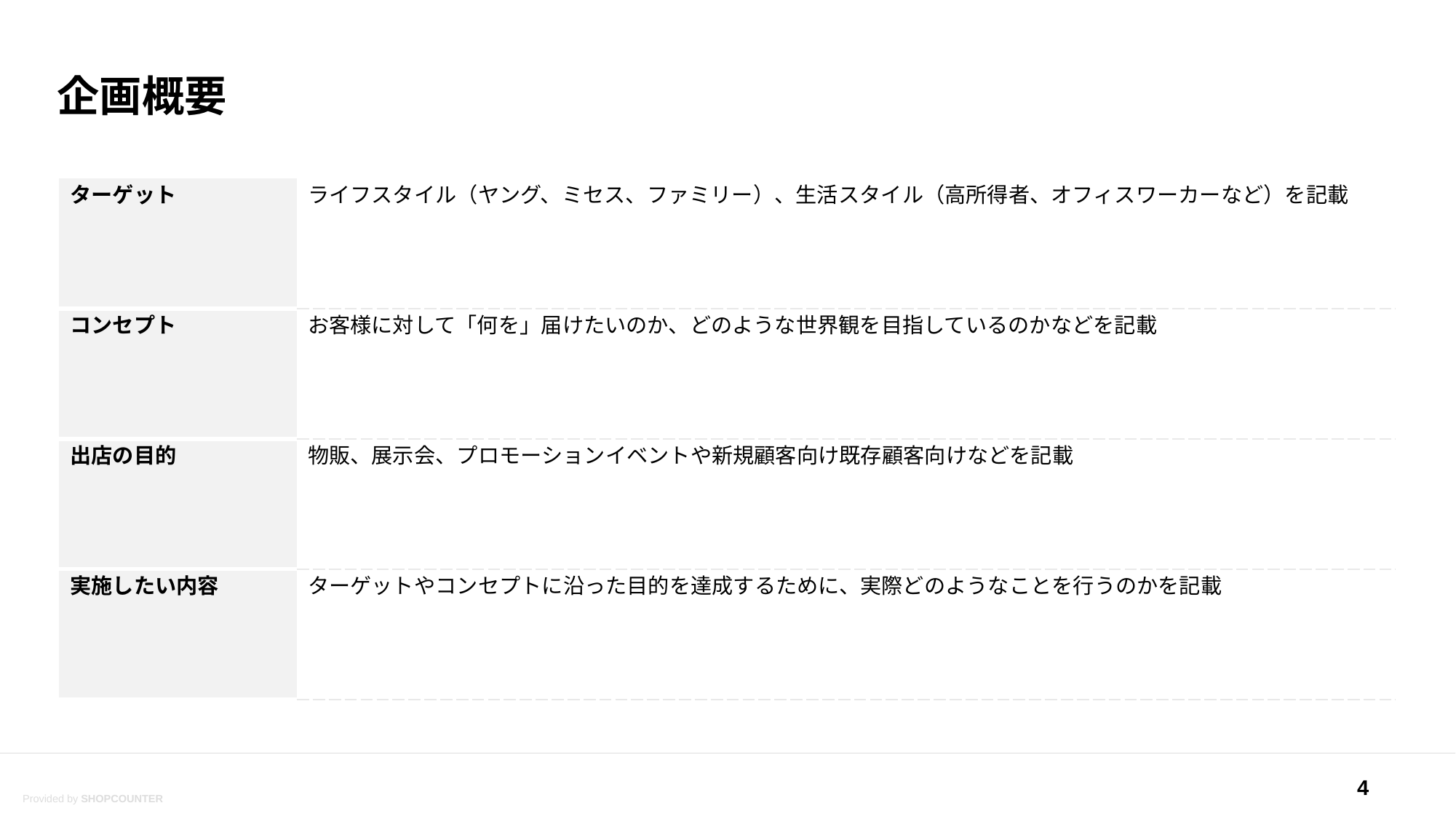

# 企画概要
| ターゲット | ライフスタイル（ヤング、ミセス、ファミリー）、生活スタイル（高所得者、オフィスワーカーなど）を記載 |
| --- | --- |
| コンセプト | お客様に対して「何を」届けたいのか、どのような世界観を目指しているのかなどを記載 |
| 出店の目的 | 物販、展示会、プロモーションイベントや新規顧客向け既存顧客向けなどを記載 |
| 実施したい内容 | ターゲットやコンセプトに沿った目的を達成するために、実際どのようなことを行うのかを記載 |
4